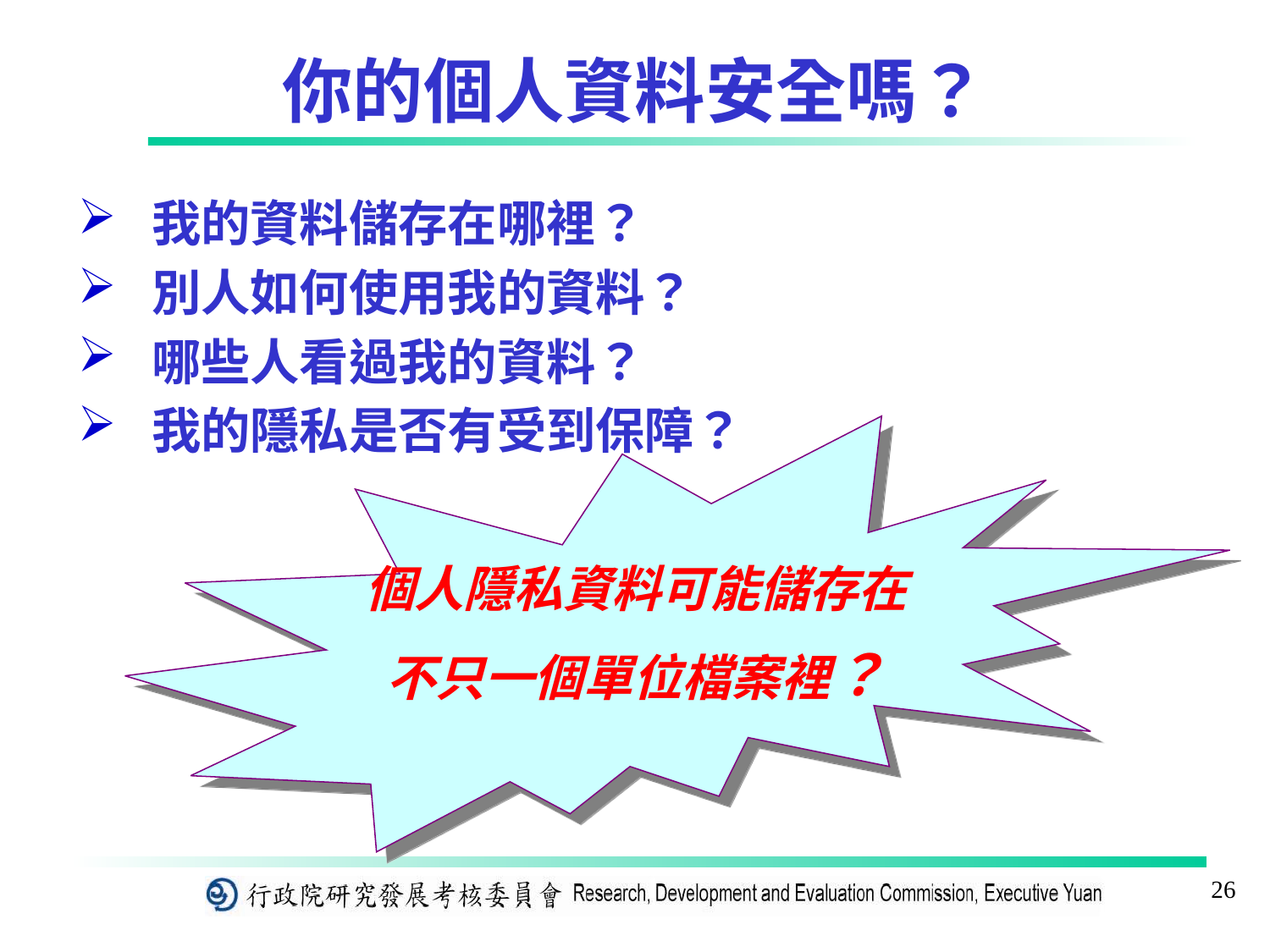

# 你的個人資料安全嗎？
我的資料儲存在哪裡？
別人如何使用我的資料？
哪些人看過我的資料？
我的隱私是否有受到保障？

個人隱私資料可能儲存在
不只一個單位檔案裡？

26